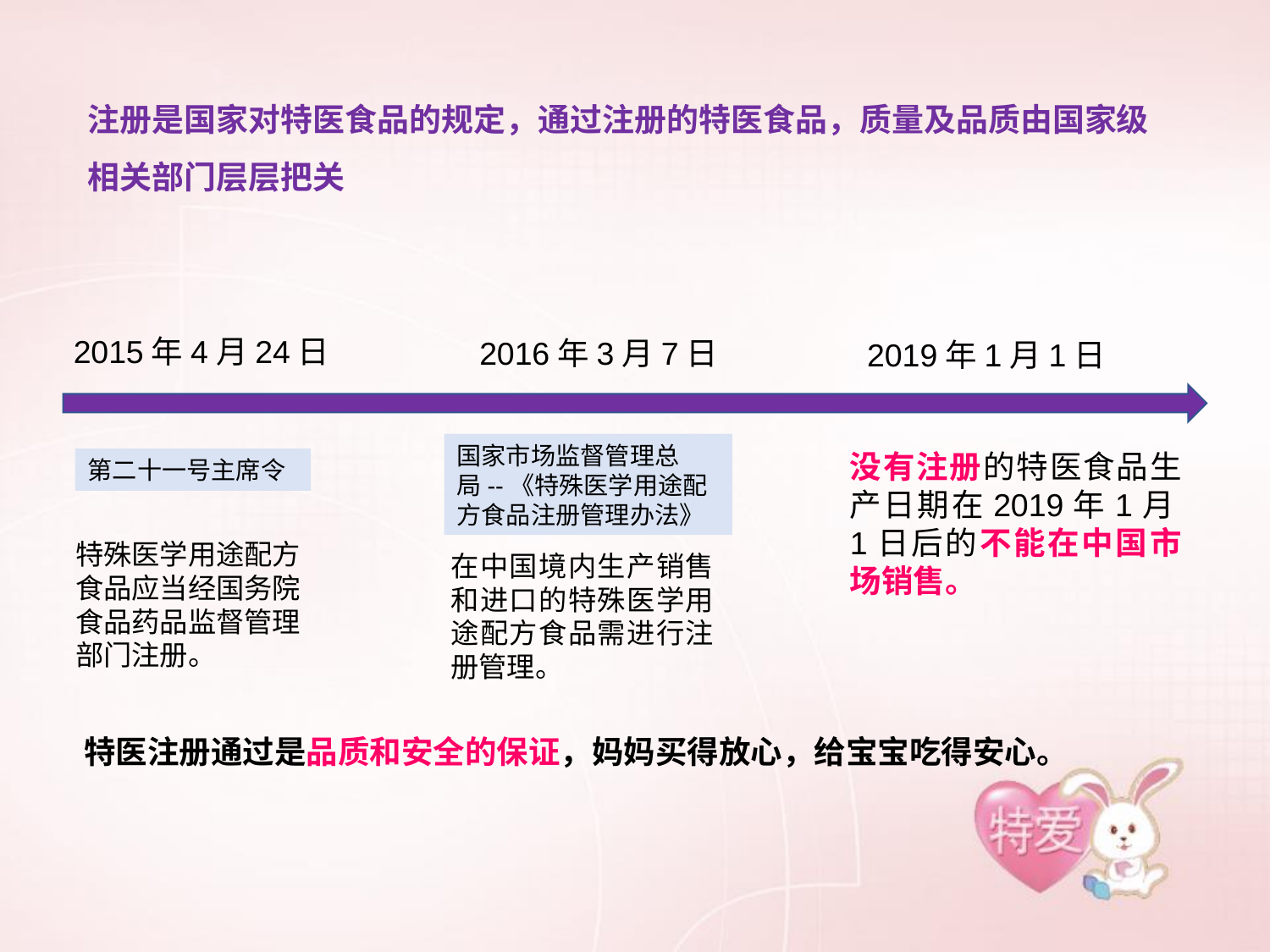

# 注册是国家对特医食品的规定，通过注册的特医食品，质量及品质由国家级相关部门层层把关
2015年4月24日
2016年3月7日
2019年1月1日

国家市场监督管理总局--《特殊医学用途配方食品注册管理办法》
没有注册的特医食品生产日期在2019年1月1日后的不能在中国市场销售。
第二十一号主席令
特殊医学用途配方食品应当经国务院食品药品监督管理部门注册。
在中国境内生产销售和进口的特殊医学用途配方食品需进行注册管理。

特医注册通过是品质和安全的保证，妈妈买得放心，给宝宝吃得安心。